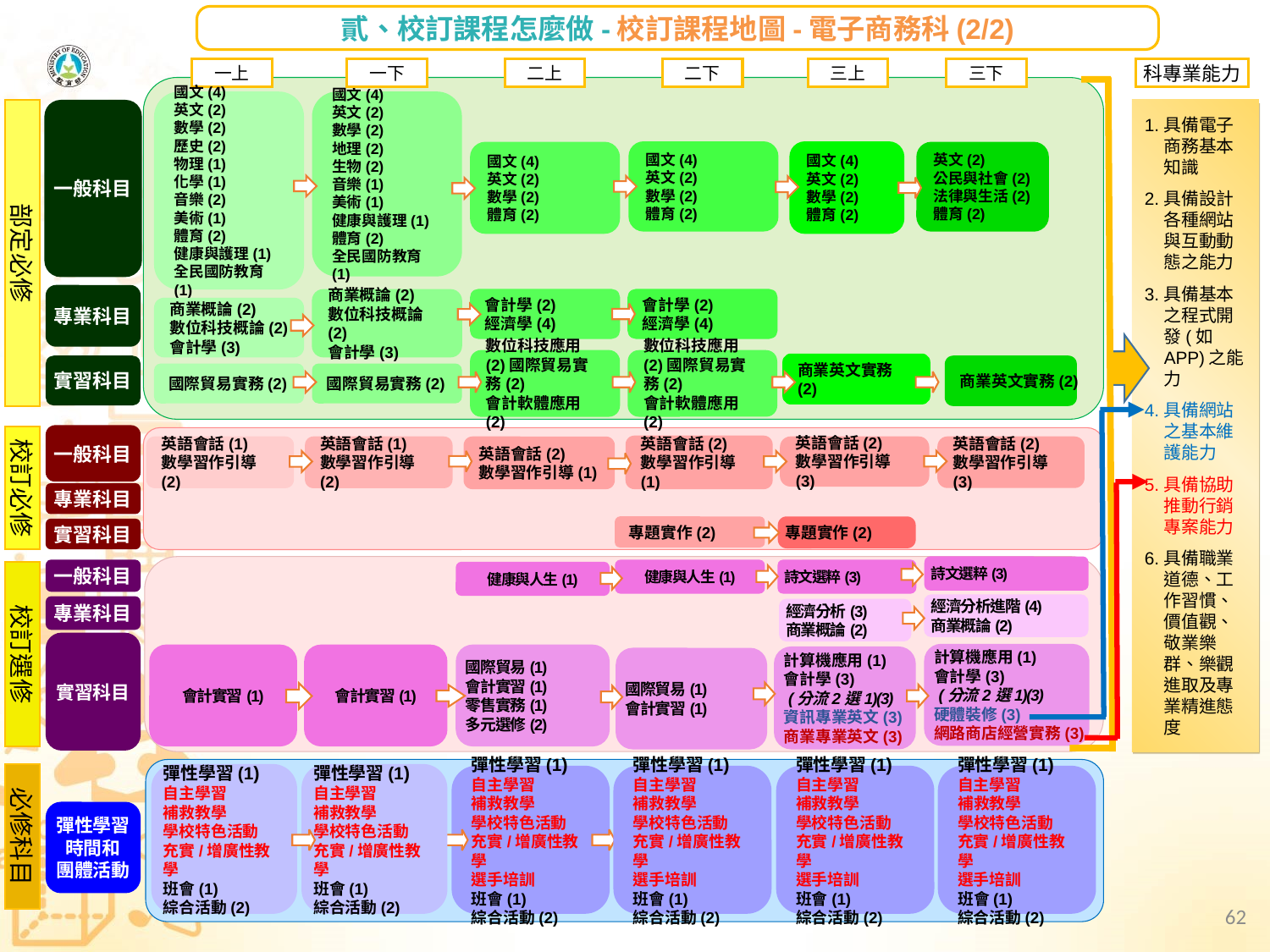

貳、校訂課程怎麼做-校訂課程地圖-電子商務科(2/2)
一上
一下
二上
二下
三上
三下
科專業能力

國文(4)
英文(2)
數學(2)
歷史(2)
物理(1)
化學(1)
音樂(2)
美術(1)
體育(2)
健康與護理(1)
全民國防教育(1)
國文(4)
英文(2)
數學(2)
地理(2)
生物(2)
音樂(1)
美術(1)
健康與護理(1)
體育(2)
全民國防教育(1)
部定必修
一般科目
具備電子商務基本知識
具備設計各種網站與互動動態之能力
具備基本之程式開發(如APP)之能力
具備網站之基本維護能力
具備協助推動行銷專案能力
具備職業道德、工作習慣、價值觀、敬業樂群、樂觀進取及專業精進態度
國文(4)
英文(2)
數學(2)
體育(2)
國文(4)
英文(2)
數學(2)
體育(2)
國文(4)
英文(2)
數學(2)
體育(2)
英文(2)
公民與社會(2)
法律與生活(2)
體育(2)

專業科目
會計學(2)
經濟學(4)
會計學(2)
經濟學(4)
商業概論(2)
數位科技概論(2)
會計學(3)
商業概論(2)
數位科技概論(2)
會計學(3)

數位科技應用(2)國際貿易實務(2)
會計軟體應用(2)
數位科技應用(2)國際貿易實務(2)
會計軟體應用(2)
商業英文實務(2)
實習科目
商業英文實務(2)
國際貿易實務(2)
國際貿易實務(2)

一般科目
校訂必修

英語會話(2)
數學習作引導(1)
英語會話(1)
數學習作引導(2)
英語會話(2)
數學習作引導(3)
英語會話(1)
數學習作引導(2)
英語會話(2)
數學習作引導(3)
英語會話(2)
數學習作引導(1)

專業科目
專題實作(2)
專題實作(2)
實習科目

詩文選粹(3)

一般科目
健康與人生(1)
詩文選粹(3)
校訂選修
健康與人生(1)

經濟分析進階(4)
商業概論(2)
專業科目
經濟分析(3)
商業概論(2)

實習科目
計算機應用(1)
會計學(3)
 (分流2選1)(3)
硬體裝修(3)
網路商店經營實務(3)
會計實習(1)
國際貿易(1)
會計實習(1)
零售實務(1)
多元選修(2)
會計實習(1)
計算機應用(1)
會計學(3)
 (分流2選1)(3)
資訊專業英文(3)
商業專業英文(3)
國際貿易(1)
會計實習(1)

彈性學習(1)
自主學習
補救教學
學校特色活動
充實/增廣性教學
班會(1)
綜合活動(2)
彈性學習(1)
自主學習
補救教學
學校特色活動
充實/增廣性教學
班會(1)
綜合活動(2)
必修科目
彈性學習(1)
自主學習
補救教學
學校特色活動
充實/增廣性教學
選手培訓
班會(1)
綜合活動(2)
彈性學習(1)
自主學習
補救教學
學校特色活動
充實/增廣性教學
選手培訓
班會(1)
綜合活動(2)
彈性學習(1)
自主學習
補救教學
學校特色活動
充實/增廣性教學
選手培訓
班會(1)
綜合活動(2)
彈性學習(1)
自主學習
補救教學
學校特色活動
充實/增廣性教學
選手培訓
班會(1)
綜合活動(2)
彈性學習時間和
團體活動

62